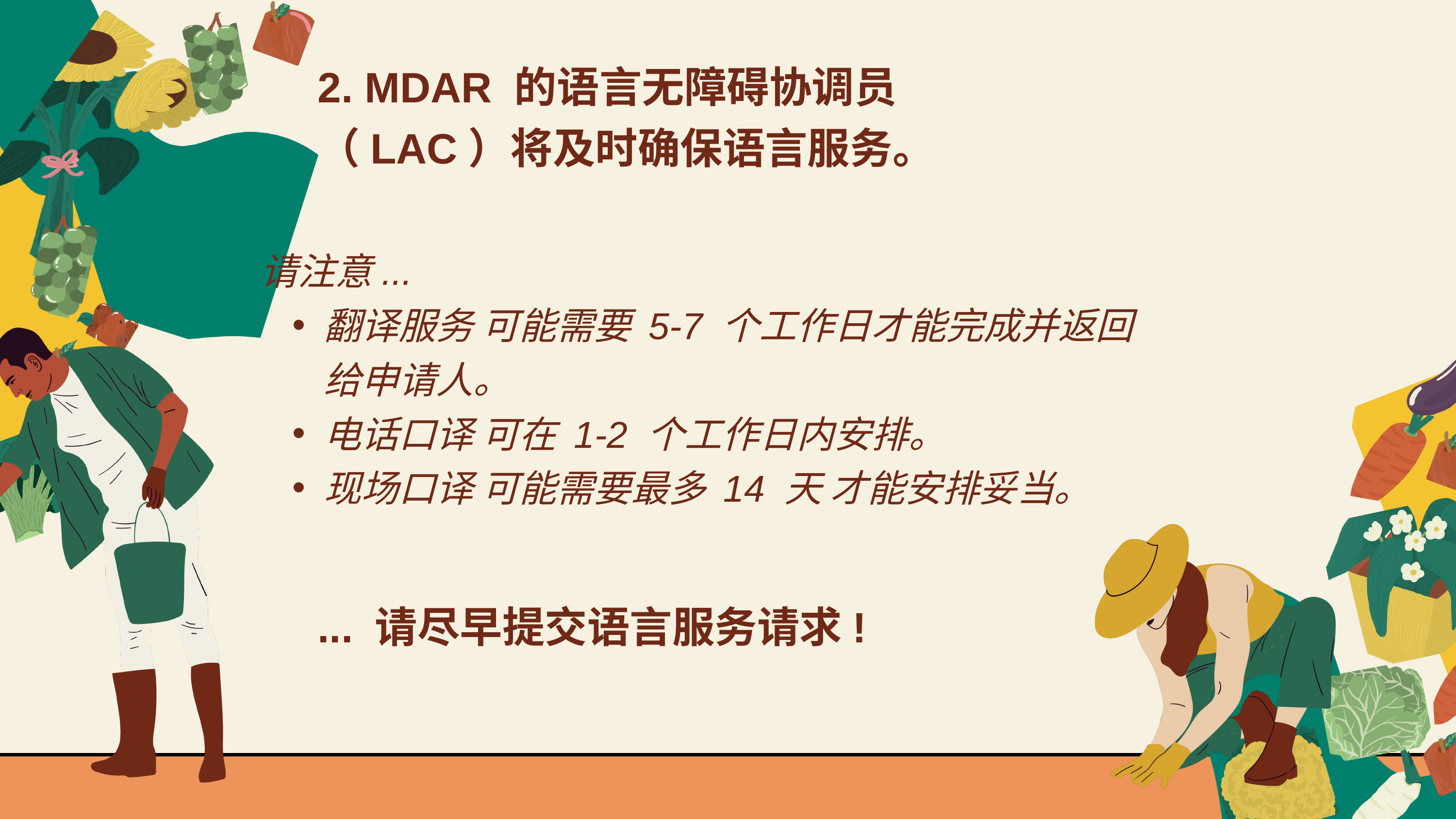

2. MDAR 的语言无障碍协调员（LAC）将及时确保语言服务。

请注意...
翻译服务 可能需要 5-7 个工作日才能完成并返回给申请人。
电话口译 可在 1-2 个工作日内安排。
现场口译 可能需要最多 14 天 才能安排妥当。

... 请尽早提交语言服务请求!